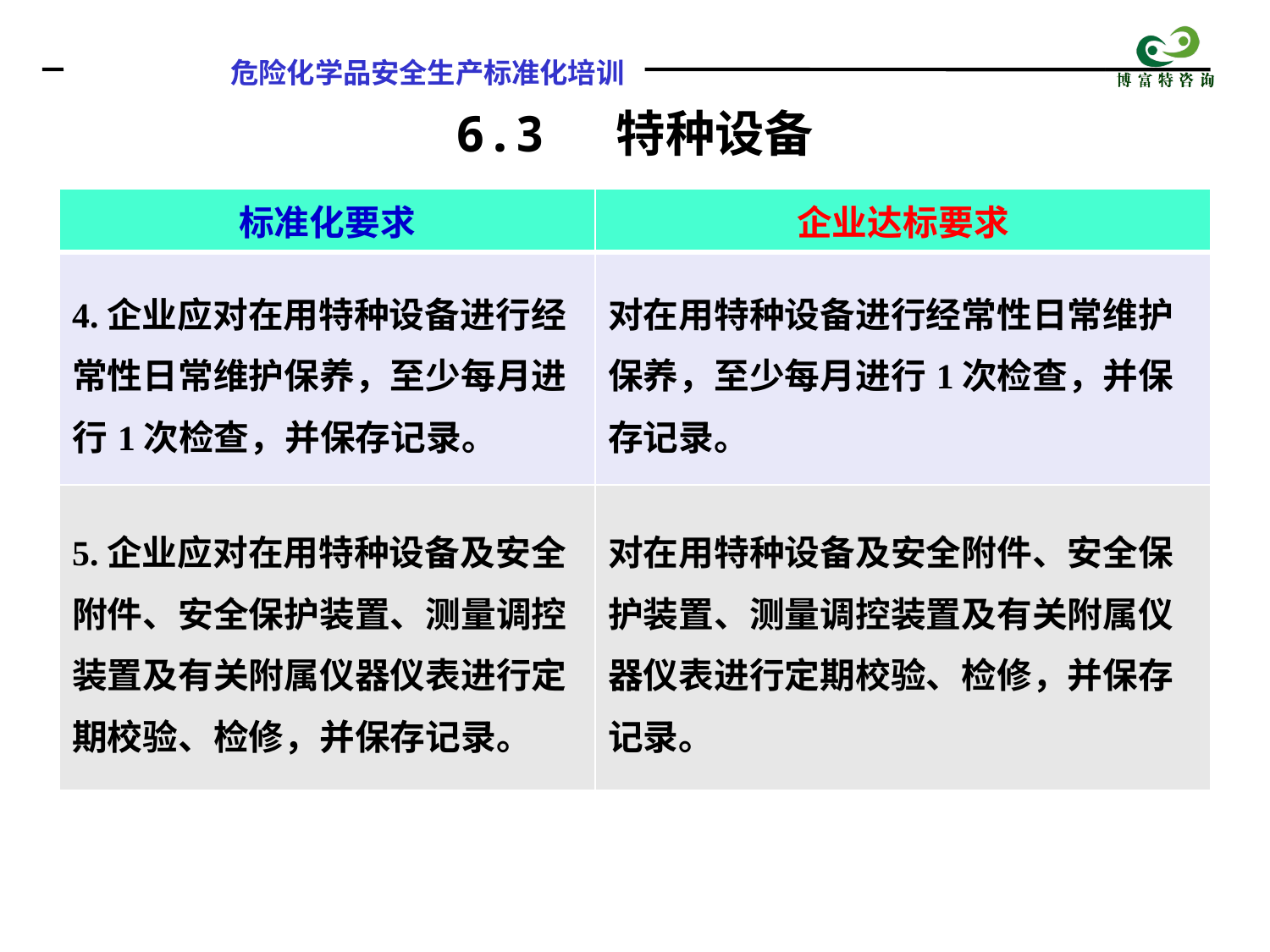

6.3  特种设备
| 标准化要求 | 企业达标要求 |
| --- | --- |
| 4.企业应对在用特种设备进行经常性日常维护保养，至少每月进行1次检查，并保存记录。 | 对在用特种设备进行经常性日常维护保养，至少每月进行1次检查，并保存记录。 |
| 5.企业应对在用特种设备及安全附件、安全保护装置、测量调控装置及有关附属仪器仪表进行定期校验、检修，并保存记录。 | 对在用特种设备及安全附件、安全保护装置、测量调控装置及有关附属仪器仪表进行定期校验、检修，并保存记录。 |